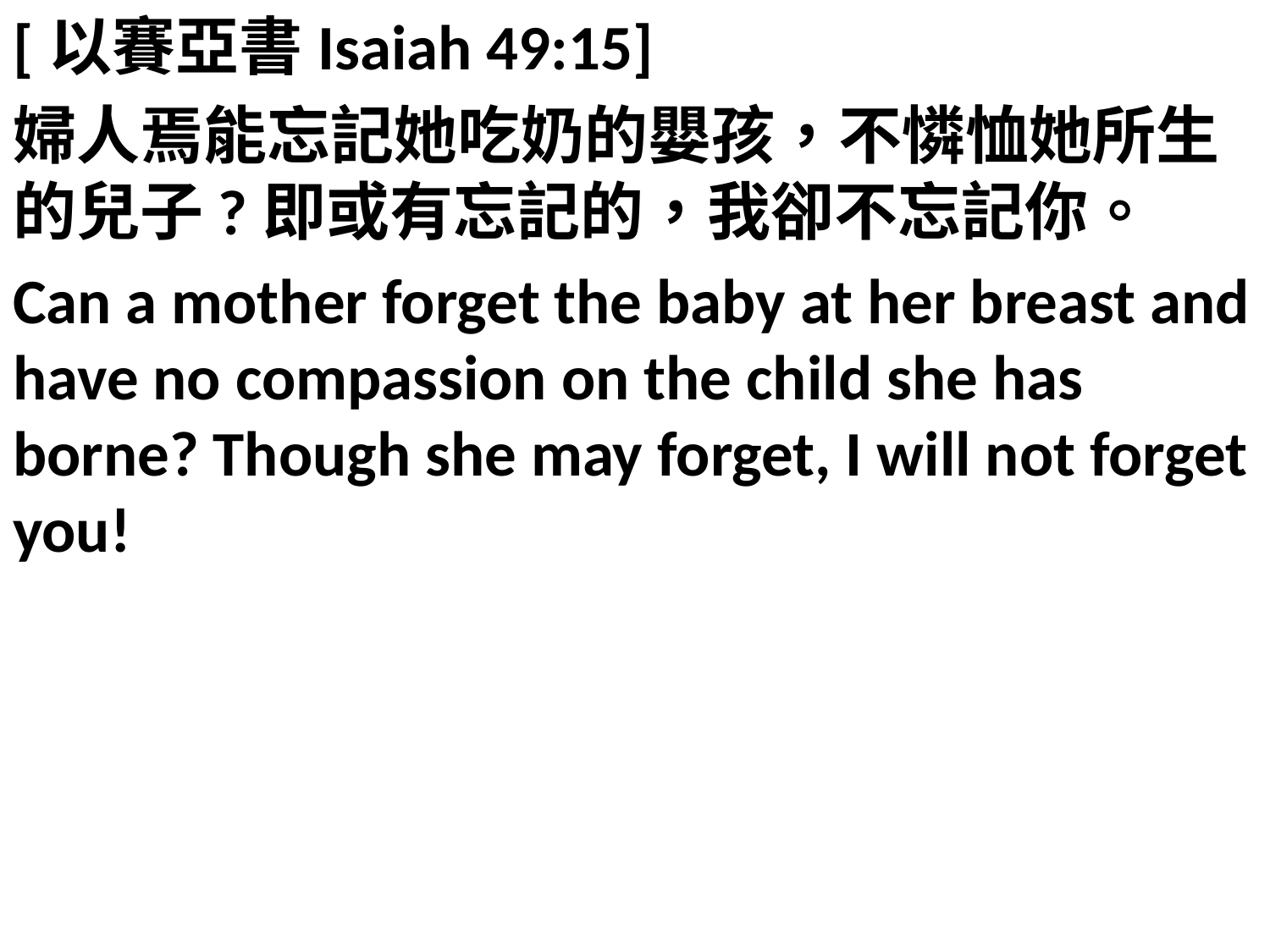

[以賽亞書Isaiah 49:15]
婦人焉能忘記她吃奶的嬰孩，不憐恤她所生的兒子?即或有忘記的，我卻不忘記你。
Can a mother forget the baby at her breast and have no compassion on the child she has borne? Though she may forget, I will not forget you!